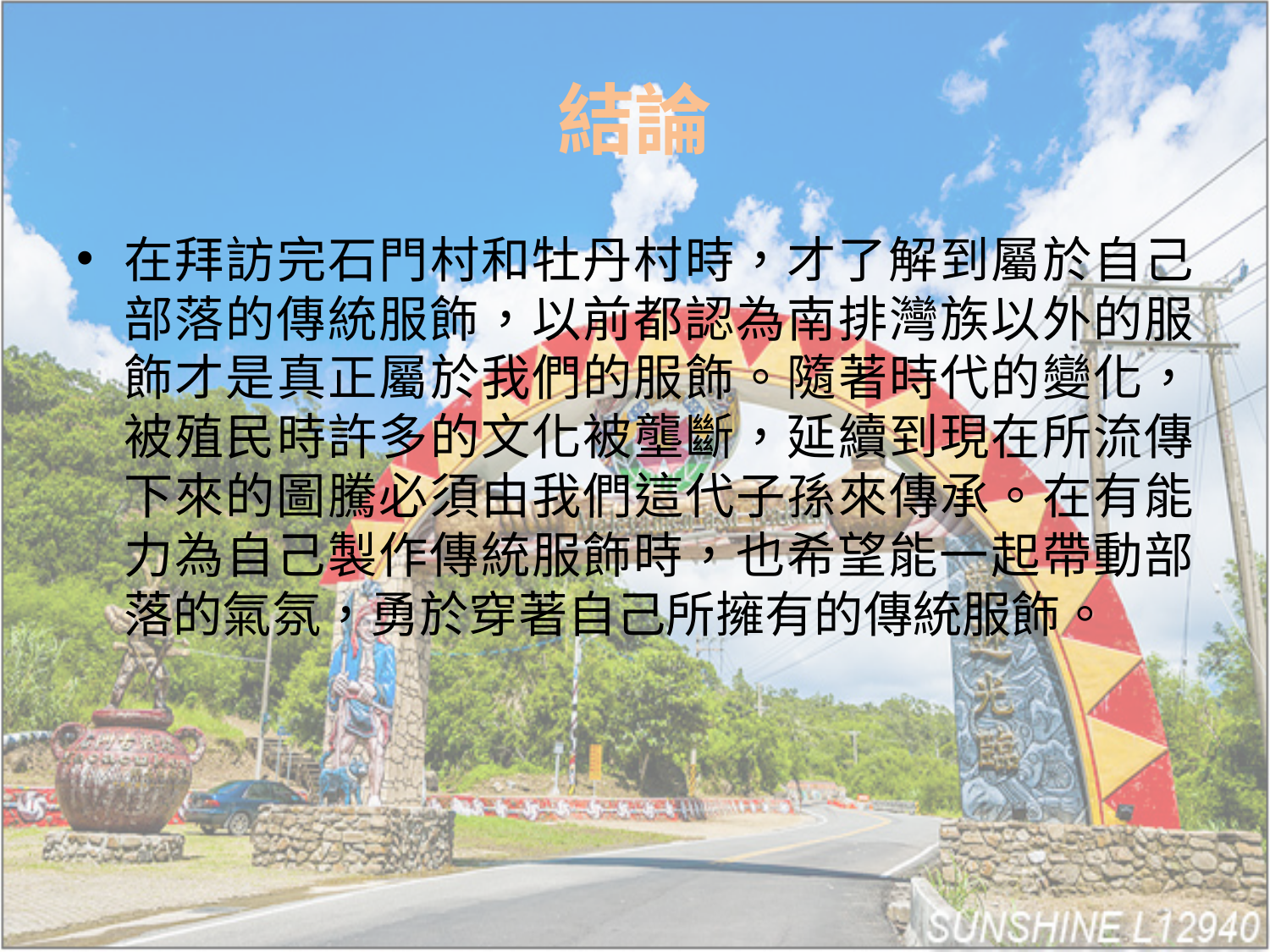

# 結論
在拜訪完石門村和牡丹村時，才了解到屬於自己部落的傳統服飾，以前都認為南排灣族以外的服飾才是真正屬於我們的服飾。隨著時代的變化，被殖民時許多的文化被壟斷，延續到現在所流傳下來的圖騰必須由我們這代子孫來傳承。在有能力為自己製作傳統服飾時，也希望能一起帶動部落的氣氛，勇於穿著自己所擁有的傳統服飾。